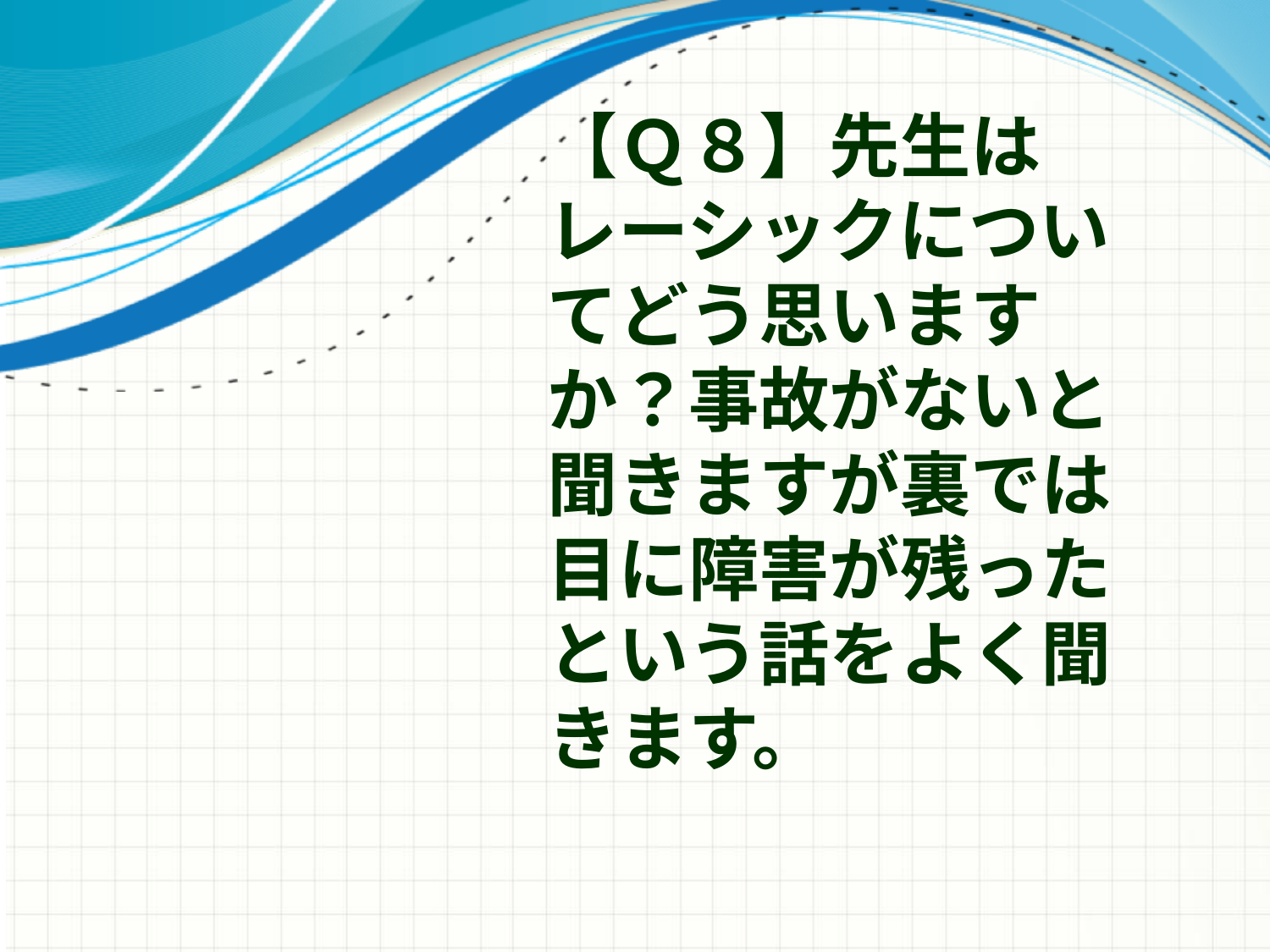

# 【Ｑ８】先生はレーシックについてどう思いますか？事故がないと聞きますが裏では目に障害が残ったという話をよく聞きます。